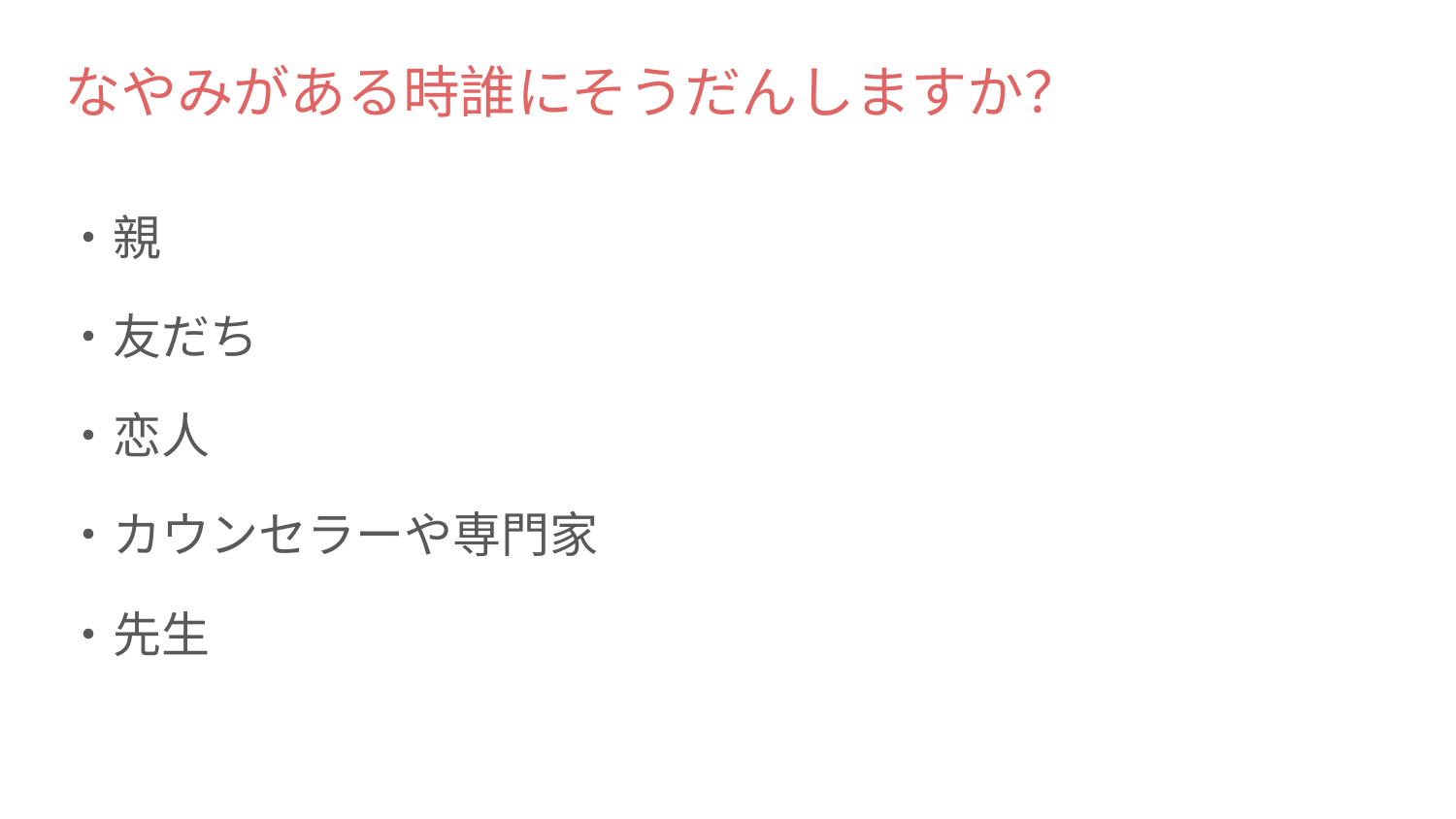

# なやみがある時誰にそうだんしますか？
・親
・友だち
・恋人
・カウンセラーや専門家
・先生